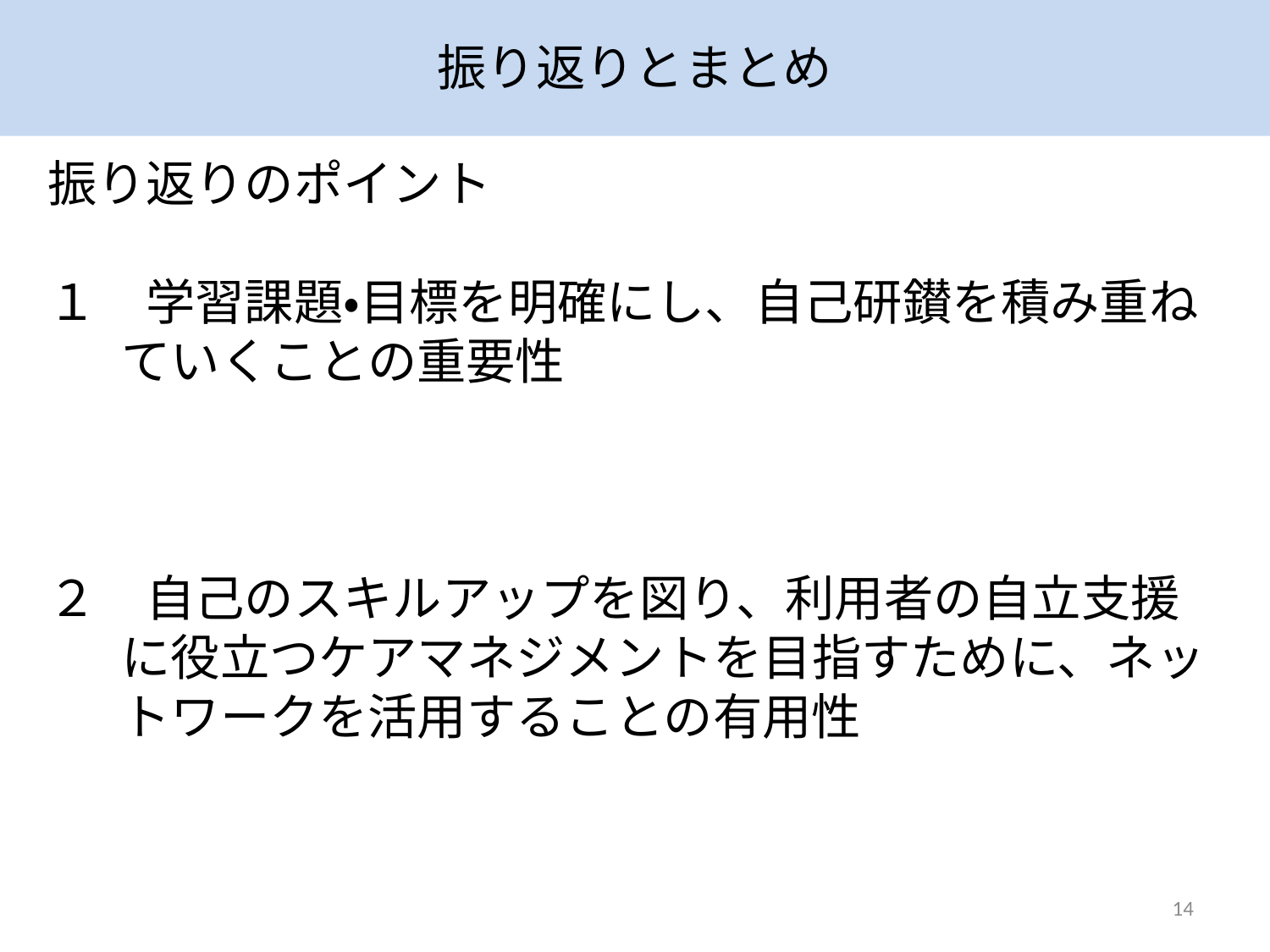

振り返りとまとめ
振り返りのポイント

１　学習課題・目標を明確にし、自己研鑚を積み重ねていくことの重要性

２　自己のスキルアップを図り、利用者の自立支援に役立つケアマネジメントを目指すために、ネットワークを活用することの有用性

14